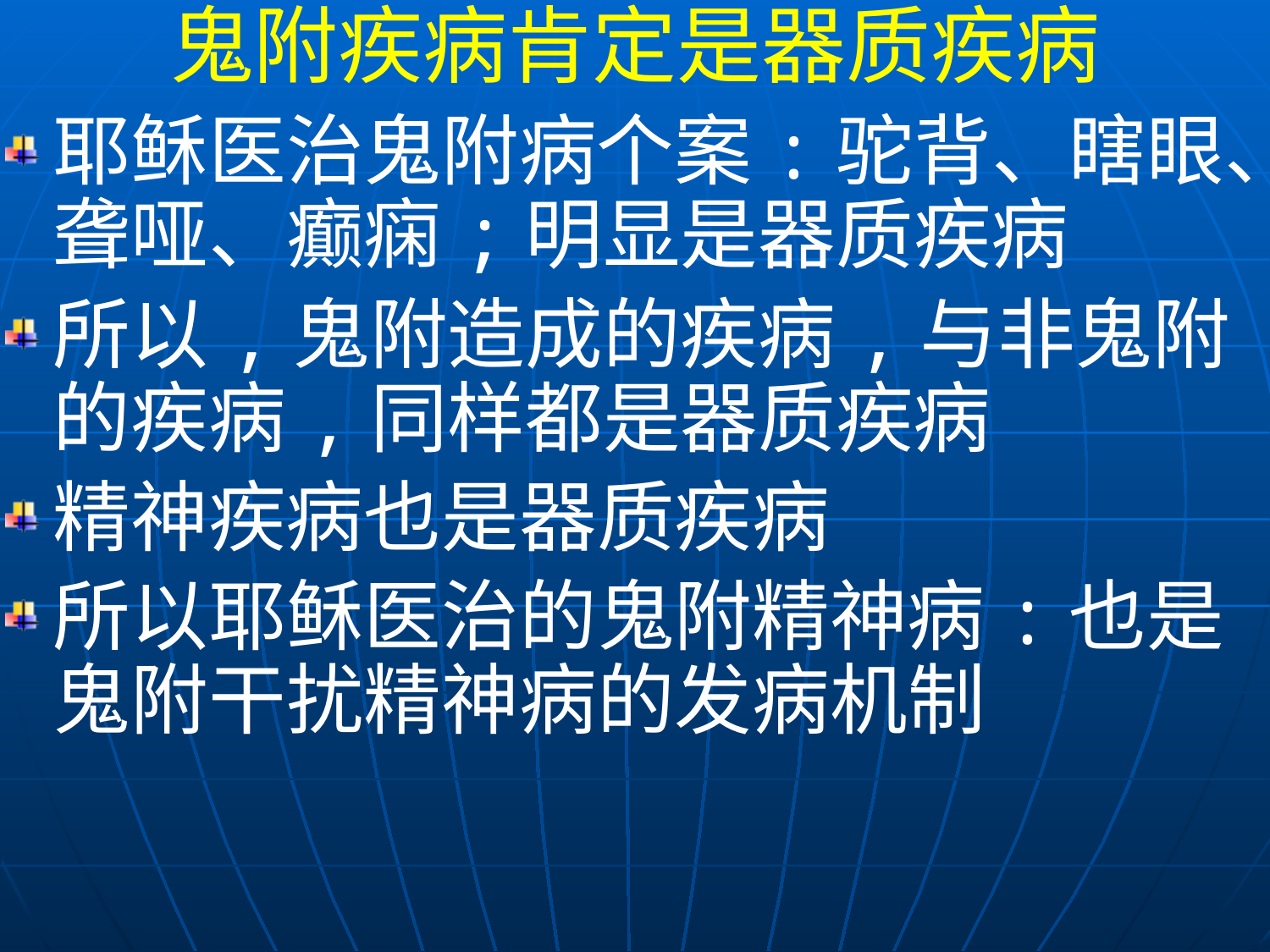

鬼附疾病肯定是器质疾病
耶稣医治鬼附病个案:驼背、瞎眼、聋哑、癫痫;明显是器质疾病
所以,鬼附造成的疾病,与非鬼附的疾病,同样都是器质疾病
精神疾病也是器质疾病
所以耶稣医治的鬼附精神病:也是鬼附干扰精神病的发病机制